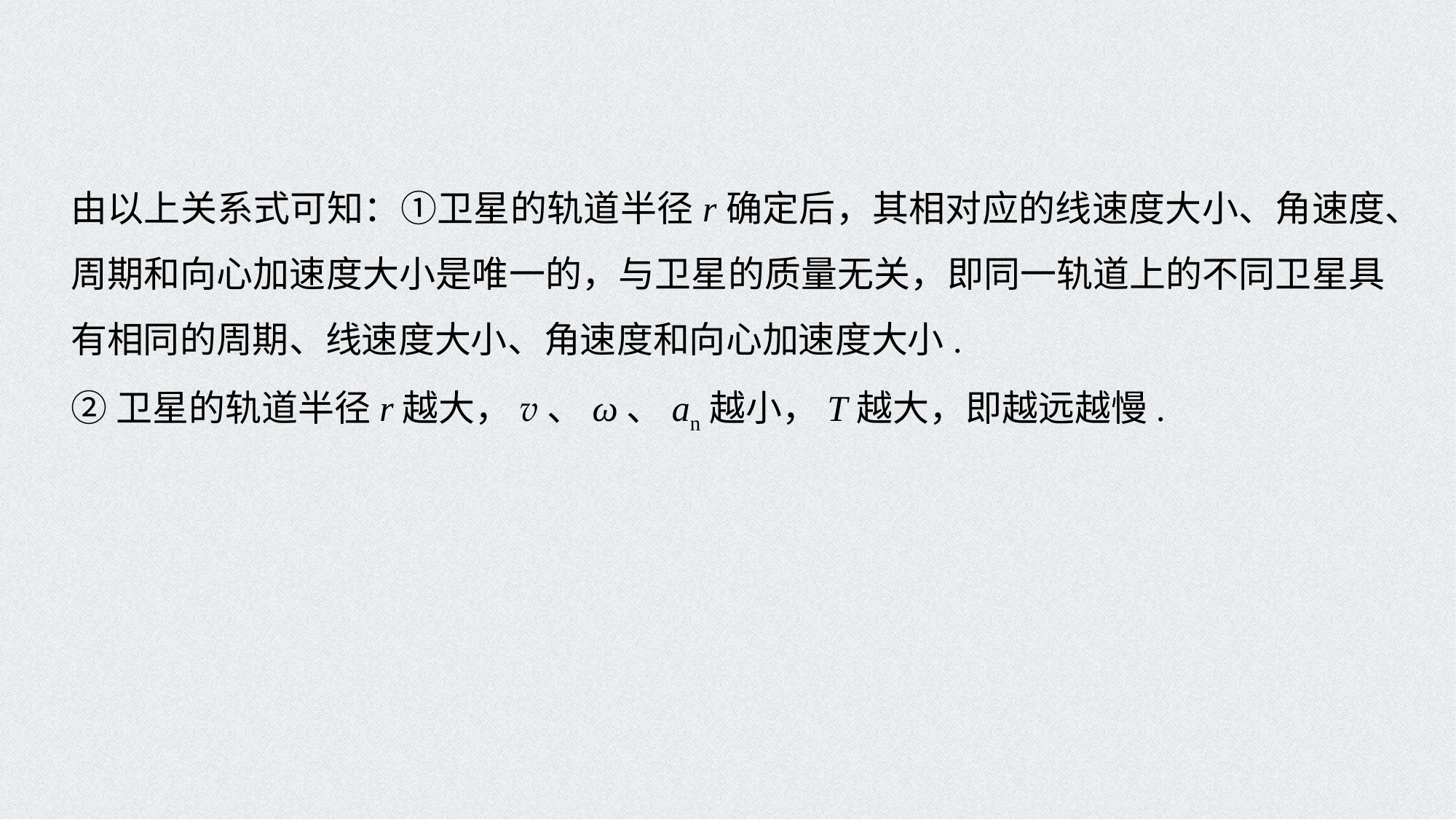

由以上关系式可知：①卫星的轨道半径r确定后，其相对应的线速度大小、角速度、周期和向心加速度大小是唯一的，与卫星的质量无关，即同一轨道上的不同卫星具有相同的周期、线速度大小、角速度和向心加速度大小.
②卫星的轨道半径r越大，v、ω、an越小，T越大，即越远越慢.